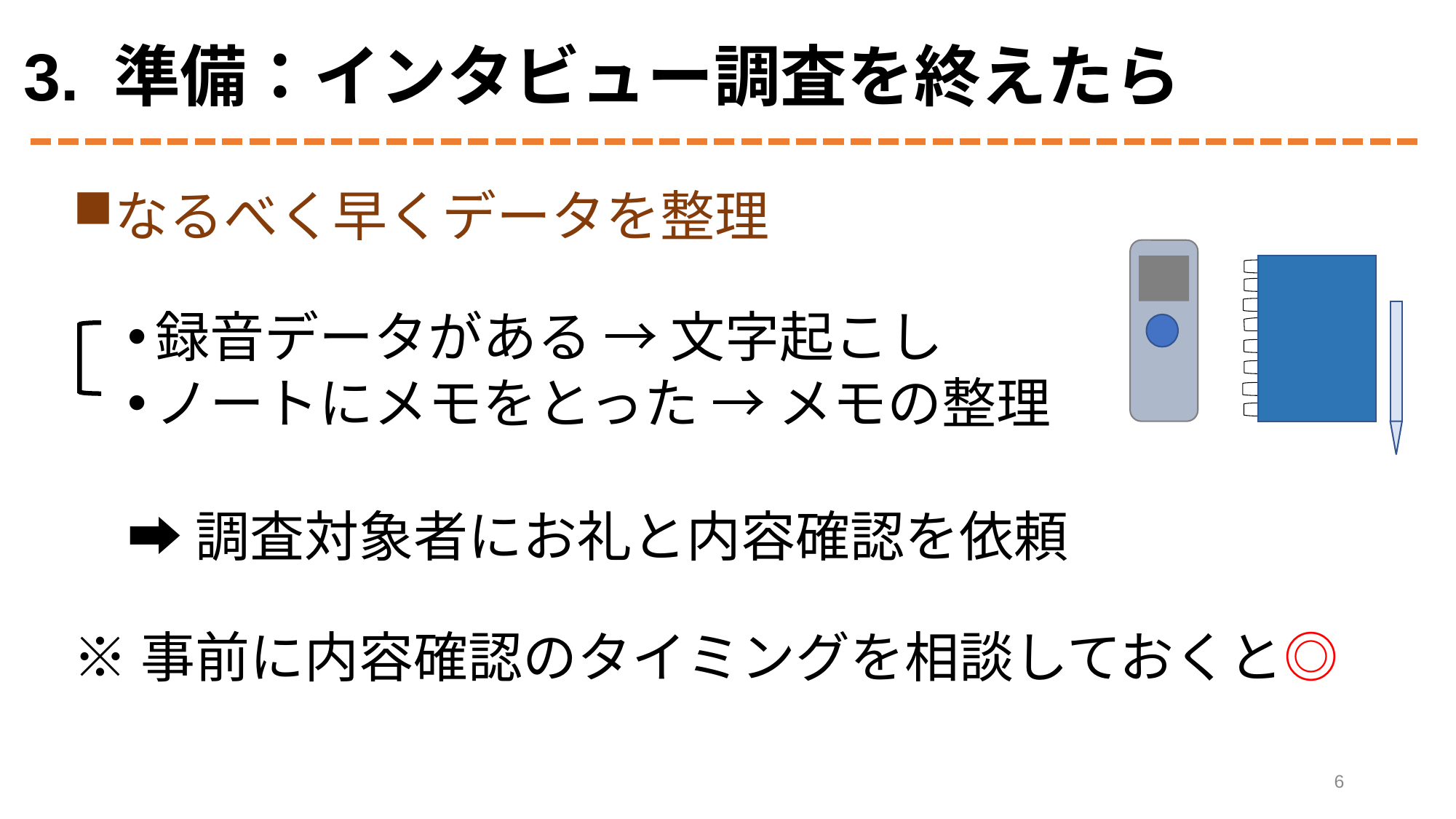

# 3. 準備：インタビュー調査を終えたら
なるべく早くデータを整理

録音データがある → 文字起こし
ノートにメモをとった → メモの整理

➡調査対象者にお礼と内容確認を依頼

※事前に内容確認のタイミングを相談しておくと◎

6